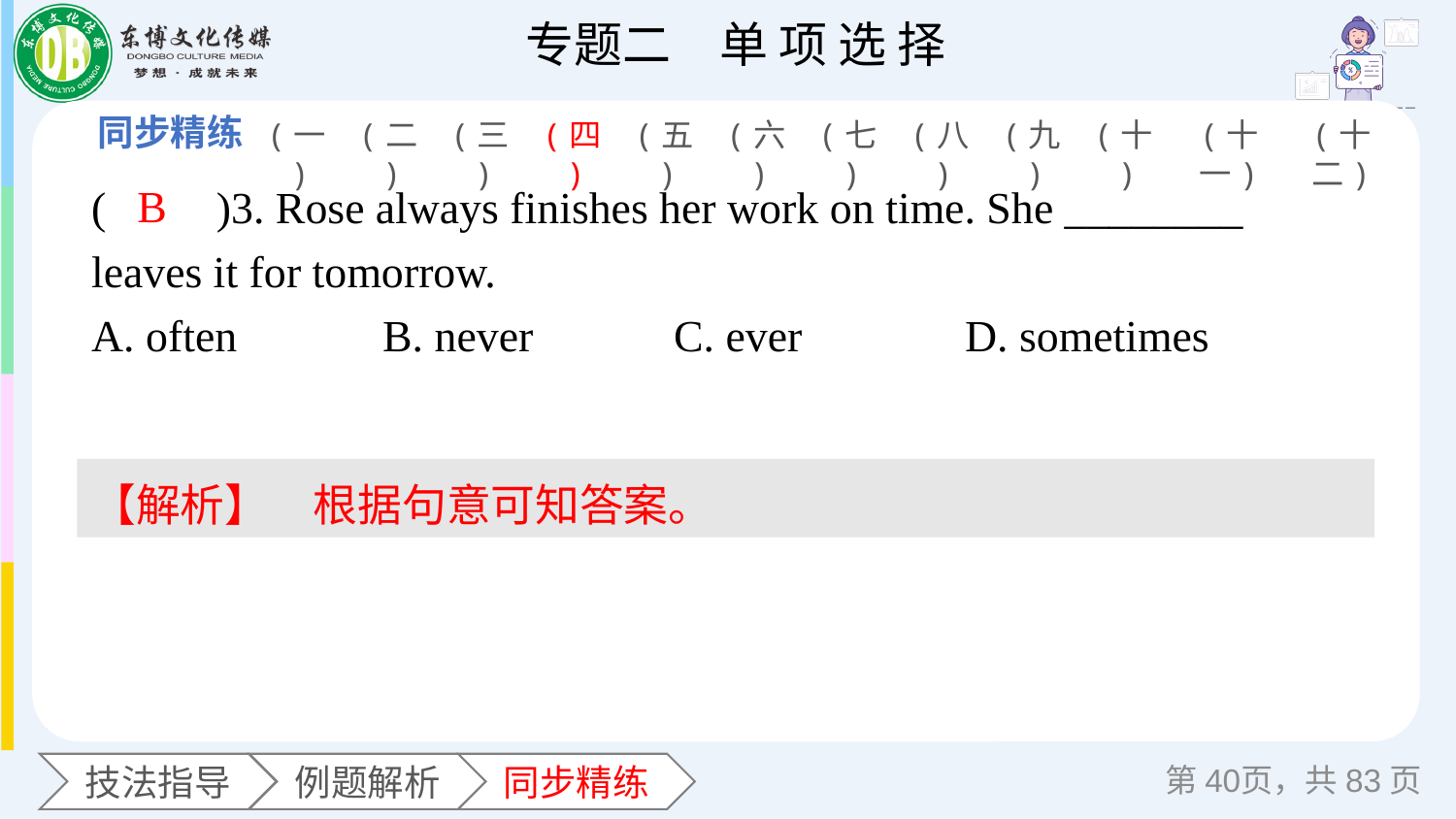

(一)
(二)
(三)
(四)
(五)
(六)
(七)
(八)
(九)
(十)
(十一)
(十二)
(　　)3. Rose always finishes her work on time. She ________ leaves it for tomorrow.
A. often    	B. never    	C. ever    	D. sometimes
B
【解析】　根据句意可知答案。
第40页，共83页